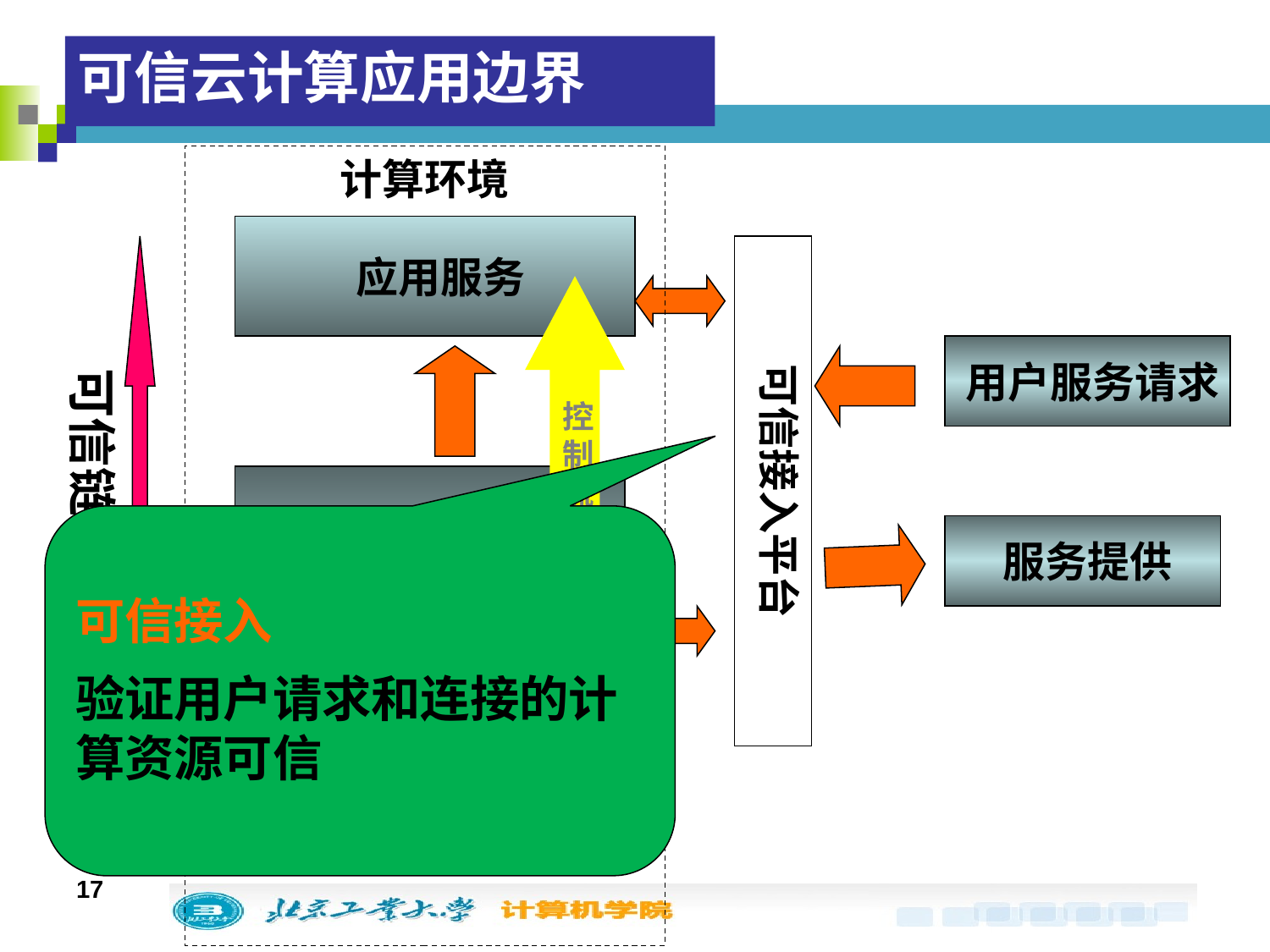

可信云计算应用边界
计算环境

 应用服务

计算平台
虚拟化

基础设施
（可信根）
计算节点

可信接入平台
控
制
流
程
可
信

 用户服务请求

可信链传递

可信接入

验证用户请求和连接的计算资源可信
 服务提供

17